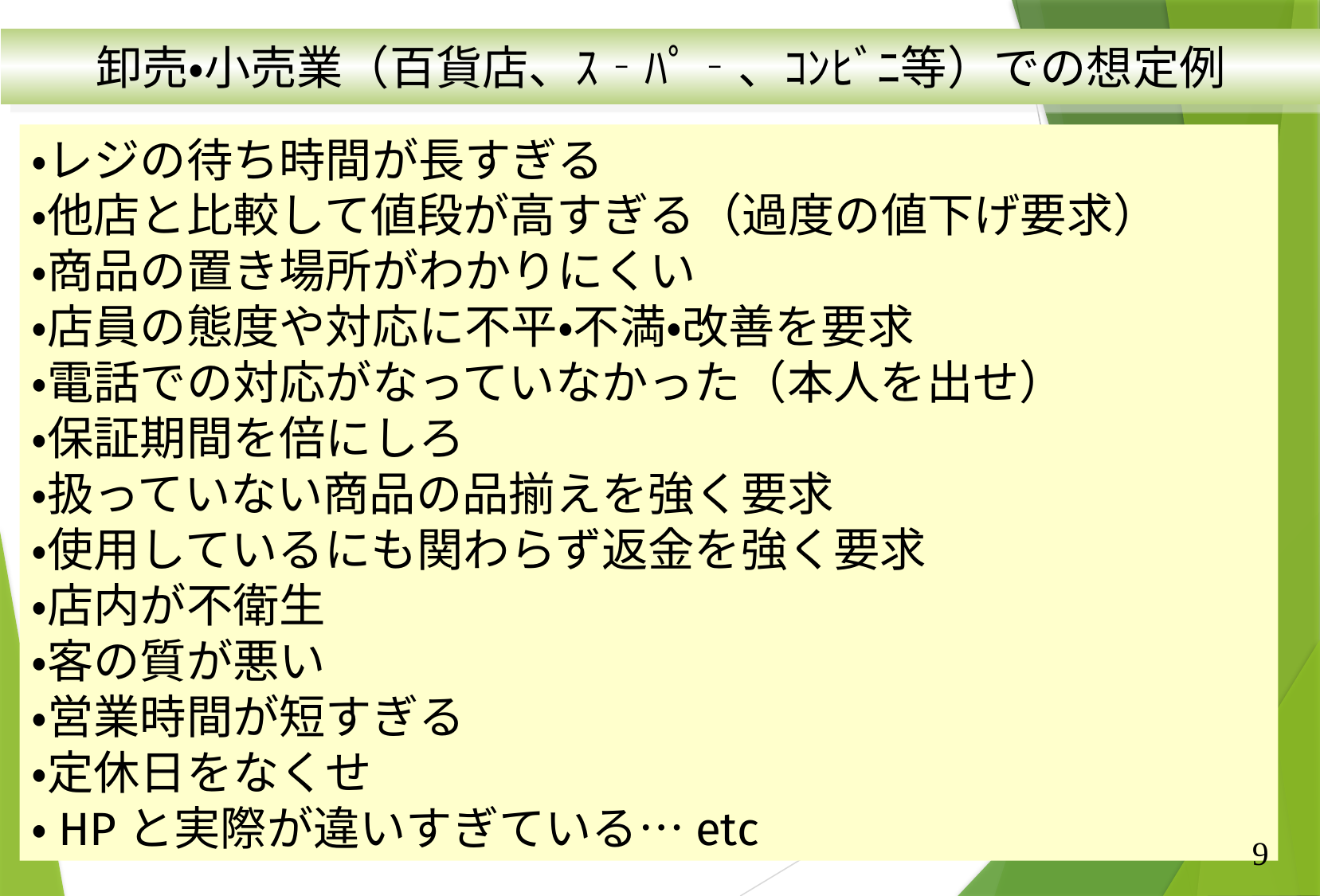

卸売・小売業（百貨店、ｽ‐ﾊﾟ‐、ｺﾝﾋﾞﾆ等）での想定例
・レジの待ち時間が長すぎる
・他店と比較して値段が高すぎる（過度の値下げ要求）
・商品の置き場所がわかりにくい
・店員の態度や対応に不平・不満・改善を要求
・電話での対応がなっていなかった（本人を出せ）
・保証期間を倍にしろ
・扱っていない商品の品揃えを強く要求
・使用しているにも関わらず返金を強く要求
・店内が不衛生
・客の質が悪い
・営業時間が短すぎる
・定休日をなくせ
・HPと実際が違いすぎている…etc
9